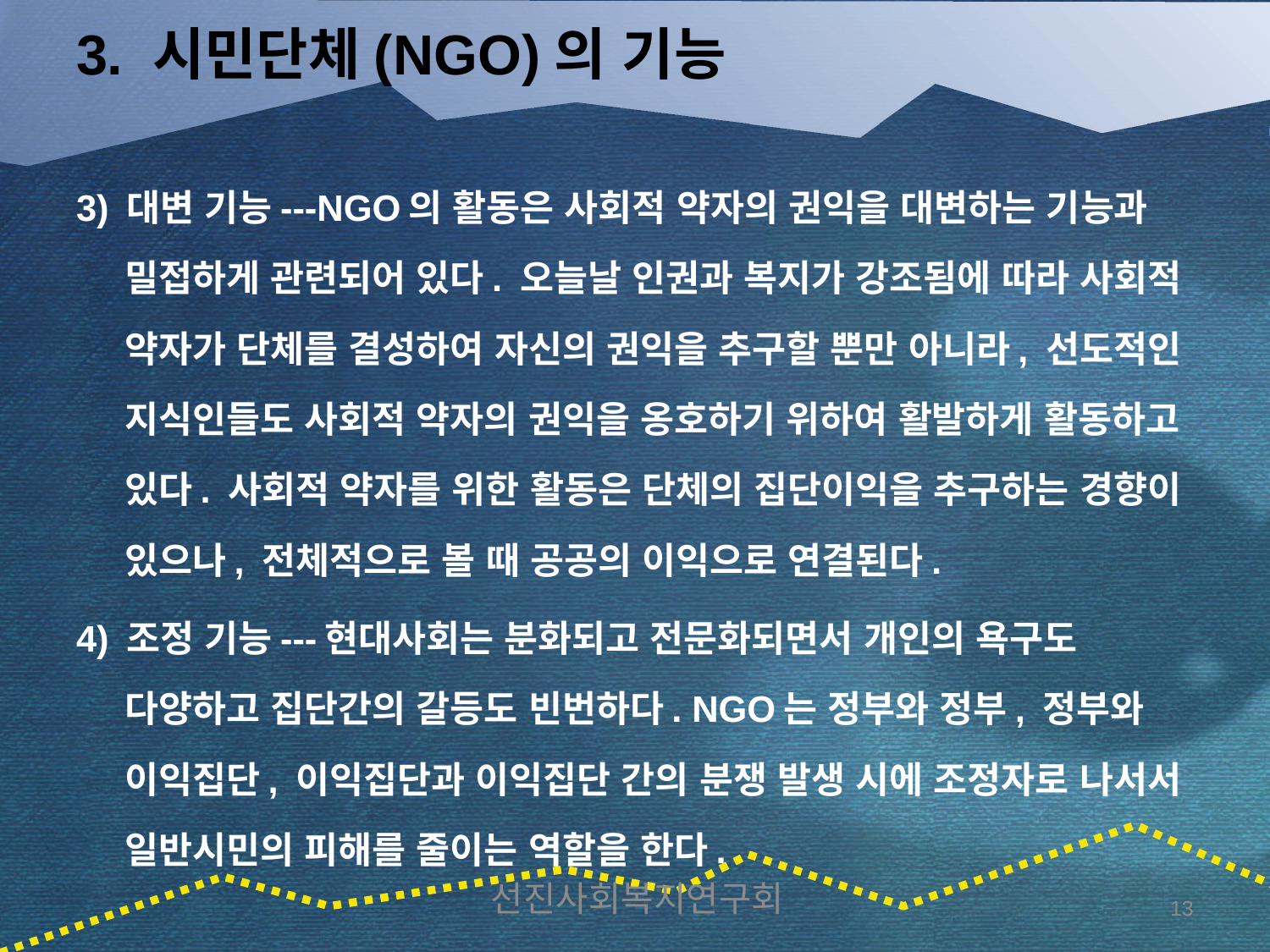

# 3. 시민단체(NGO)의 기능
3) 대변 기능---NGO의 활동은 사회적 약자의 권익을 대변하는 기능과 밀접하게 관련되어 있다. 오늘날 인권과 복지가 강조됨에 따라 사회적 약자가 단체를 결성하여 자신의 권익을 추구할 뿐만 아니라, 선도적인 지식인들도 사회적 약자의 권익을 옹호하기 위하여 활발하게 활동하고 있다. 사회적 약자를 위한 활동은 단체의 집단이익을 추구하는 경향이 있으나, 전체적으로 볼 때 공공의 이익으로 연결된다.
4) 조정 기능---현대사회는 분화되고 전문화되면서 개인의 욕구도 다양하고 집단간의 갈등도 빈번하다. NGO는 정부와 정부, 정부와 이익집단, 이익집단과 이익집단 간의 분쟁 발생 시에 조정자로 나서서 일반시민의 피해를 줄이는 역할을 한다.

선진사회복지연구회
13